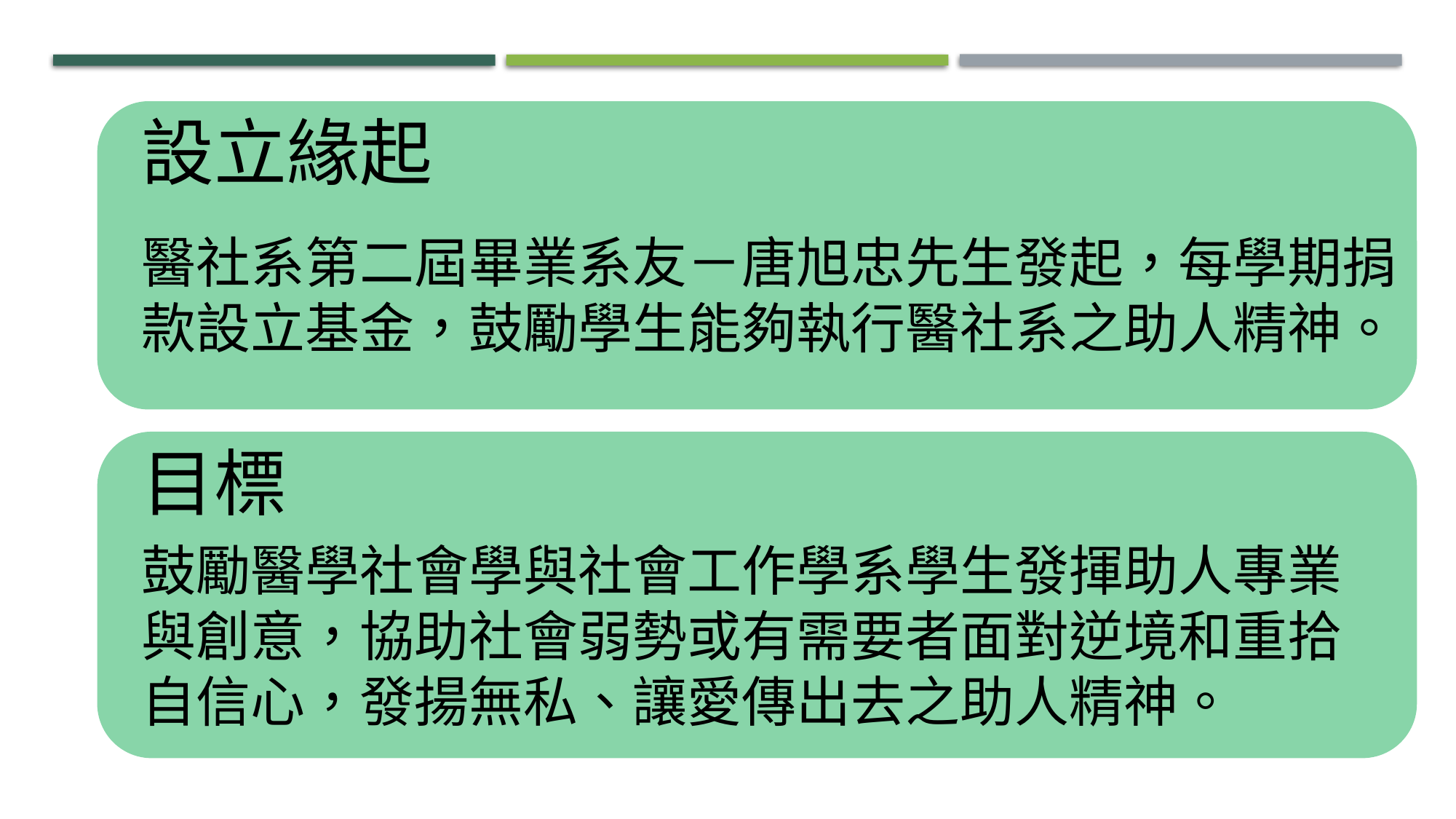

設立緣起
醫社系第二屆畢業系友－唐旭忠先生發起，每學期捐款設立基金，鼓勵學生能夠執行醫社系之助人精神。

目標
鼓勵醫學社會學與社會工作學系學生發揮助人專業與創意，協助社會弱勢或有需要者面對逆境和重拾自信心，發揚無私、讓愛傳出去之助人精神。